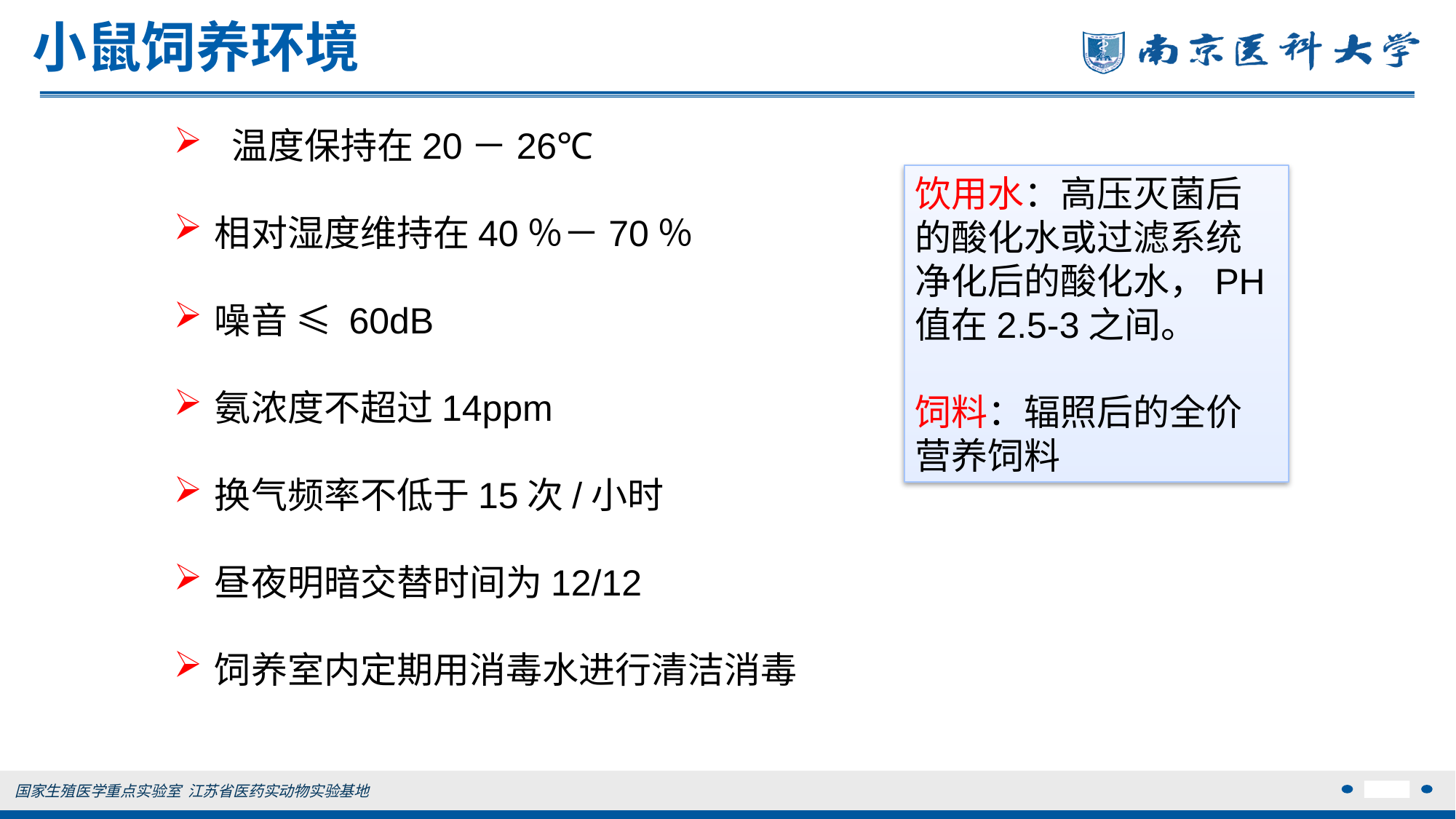

# 小鼠饲养环境
 温度保持在20－26℃

相对湿度维持在40％－70％

噪音 ≤ 60dB

氨浓度不超过14ppm

换气频率不低于15次/小时

昼夜明暗交替时间为12/12

饲养室内定期用消毒水进行清洁消毒
饮用水：高压灭菌后的酸化水或过滤系统净化后的酸化水，PH值在2.5-3之间。

饲料：辐照后的全价营养饲料